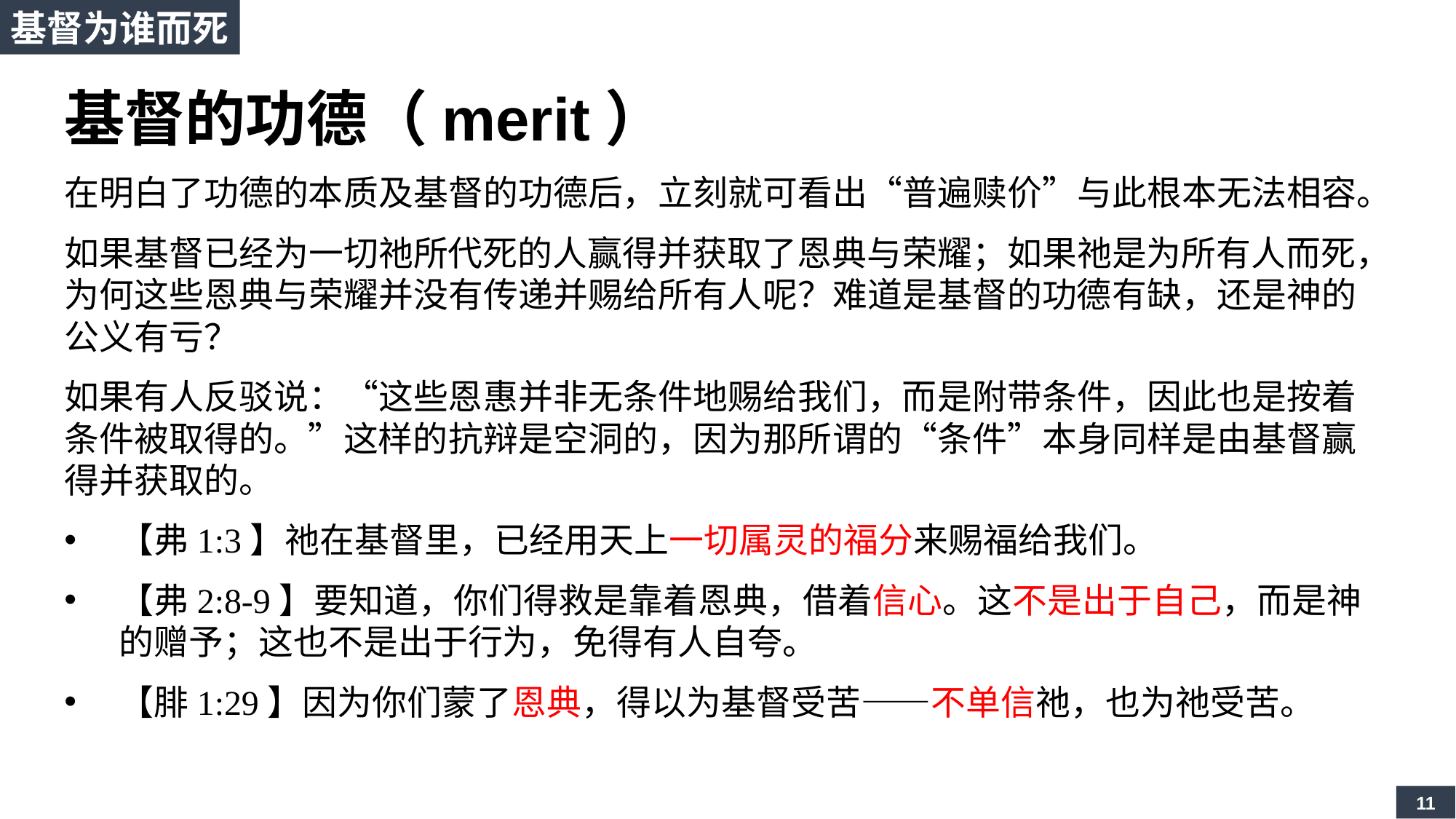

基督为谁而死
基督的功德（merit）
在明白了功德的本质及基督的功德后，立刻就可看出“普遍赎价”与此根本无法相容。
如果基督已经为一切祂所代死的人赢得并获取了恩典与荣耀；如果祂是为所有人而死，为何这些恩典与荣耀并没有传递并赐给所有人呢？难道是基督的功德有缺，还是神的公义有亏？
如果有人反驳说：“这些恩惠并非无条件地赐给我们，而是附带条件，因此也是按着条件被取得的。”这样的抗辩是空洞的，因为那所谓的“条件”本身同样是由基督赢得并获取的。
【弗1:3】祂在基督里，已经用天上一切属灵的福分来赐福给我们。
【弗2:8-9】要知道，你们得救是靠着恩典，借着信心。这不是出于自己，而是神的赠予；这也不是出于行为，免得有人自夸。
【腓1:29】因为你们蒙了恩典，得以为基督受苦——不单信祂，也为祂受苦。
11